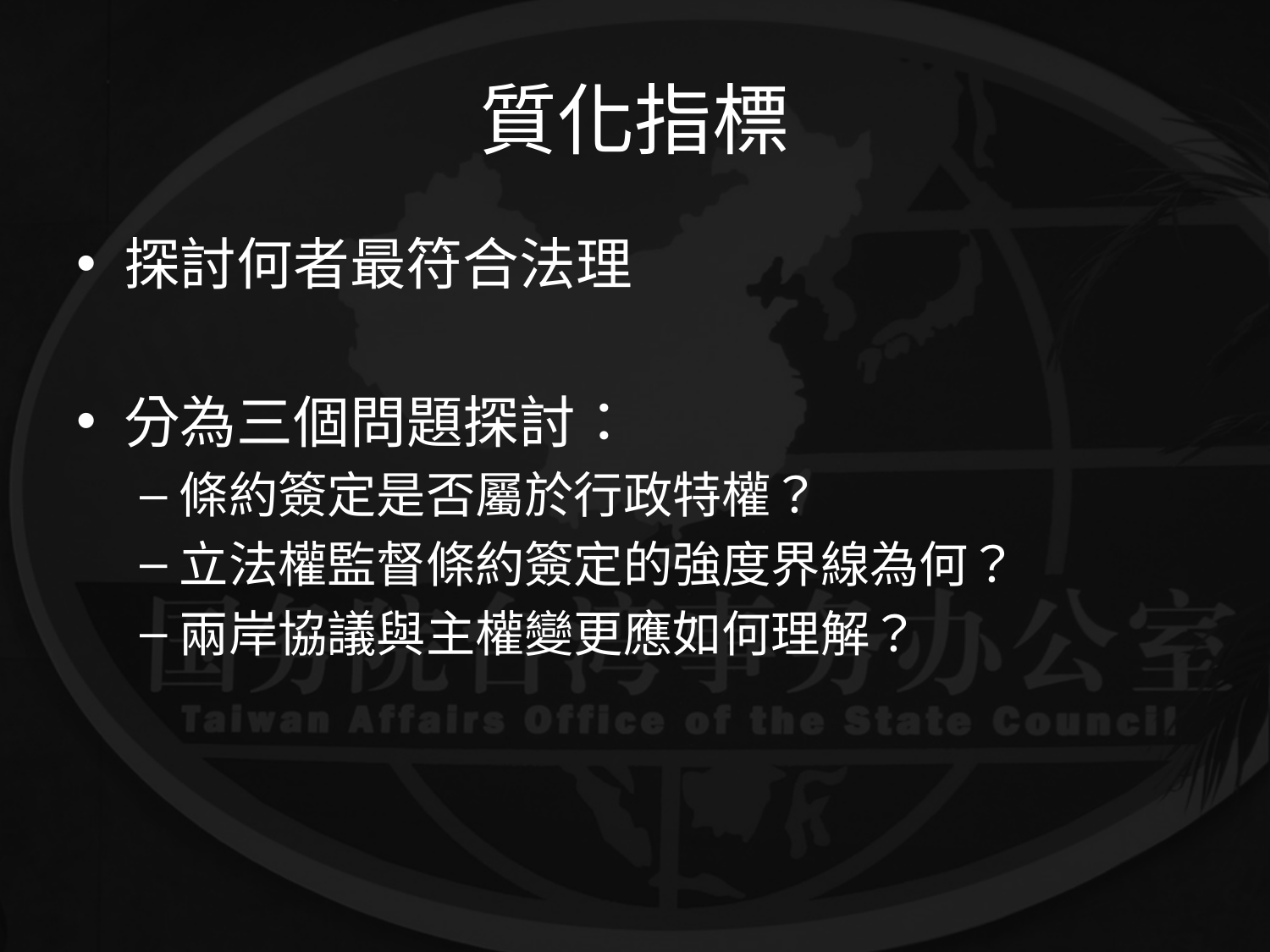

# 質化指標
探討何者最符合法理

分為三個問題探討：
條約簽定是否屬於行政特權？
立法權監督條約簽定的強度界線為何？
兩岸協議與主權變更應如何理解？